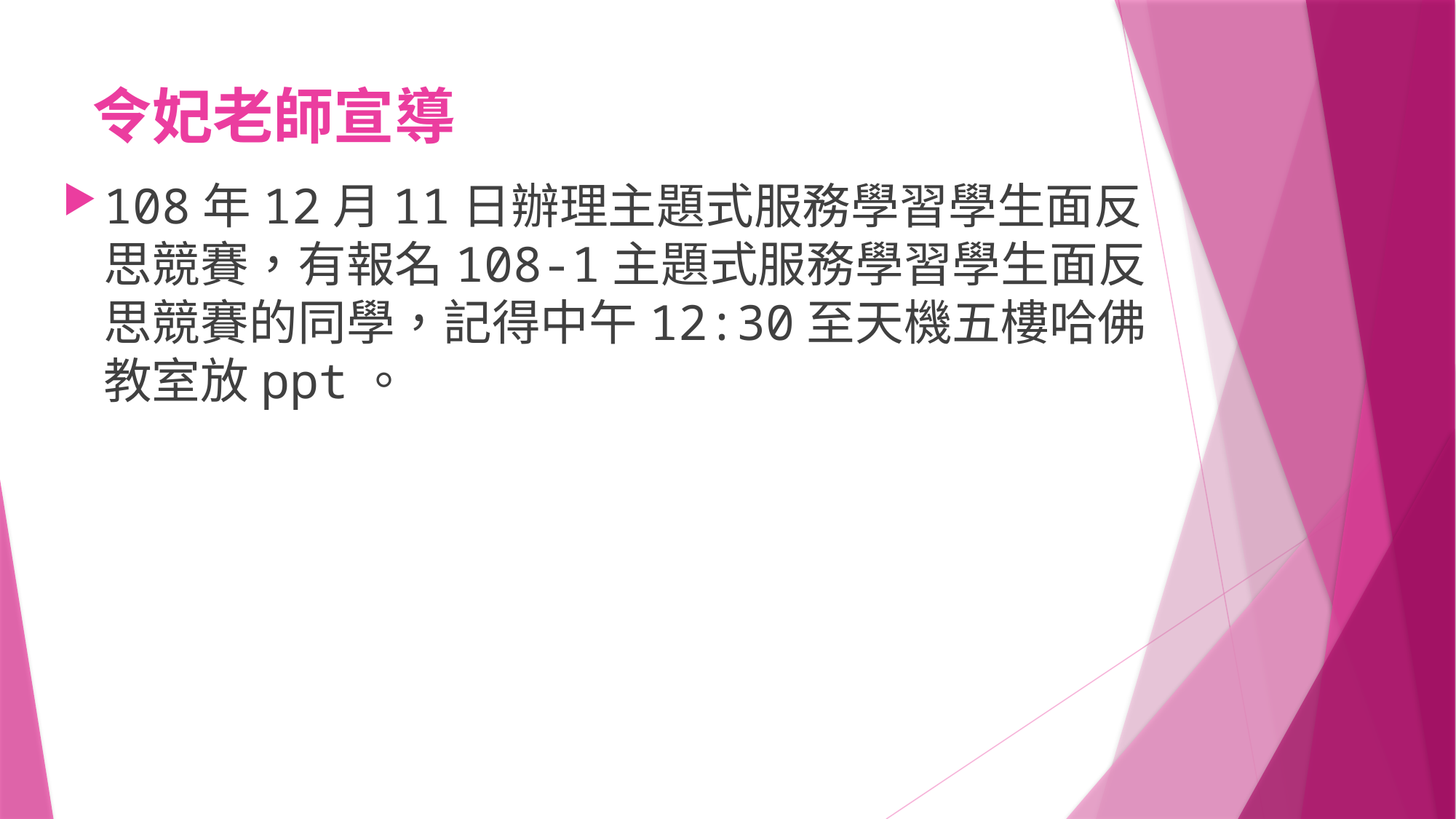

# 令妃老師宣導
108年12月11日辦理主題式服務學習學生面反思競賽，有報名108-1主題式服務學習學生面反思競賽的同學，記得中午12:30至天機五樓哈佛教室放ppt。